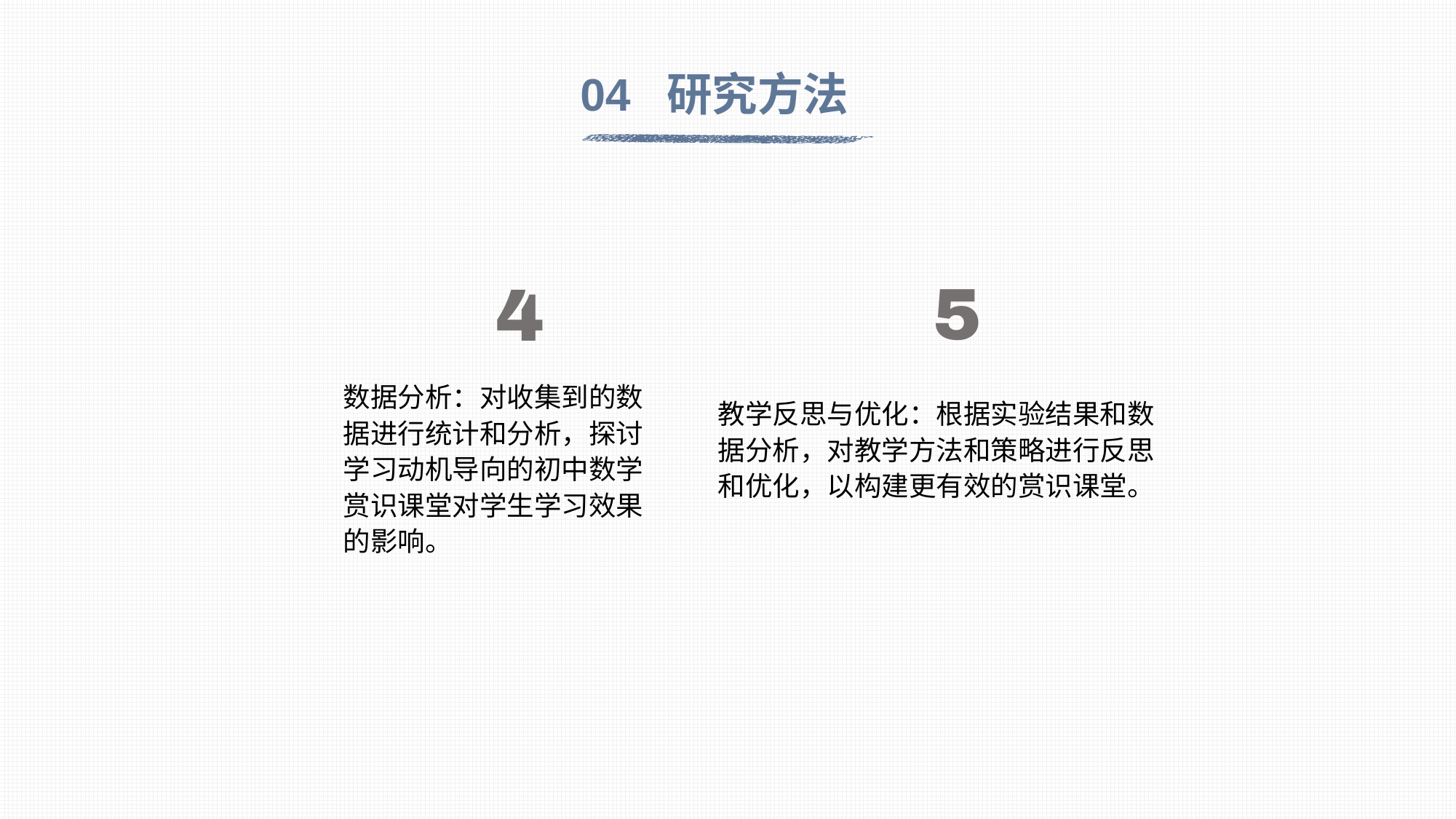

04  研究方法

5
4
数据分析：对收集到的数据进行统计和分析，探讨学习动机导向的初中数学赏识课堂对学生学习效果的影响。
教学反思与优化：根据实验结果和数据分析，对教学方法和策略进行反思和优化，以构建更有效的赏识课堂。